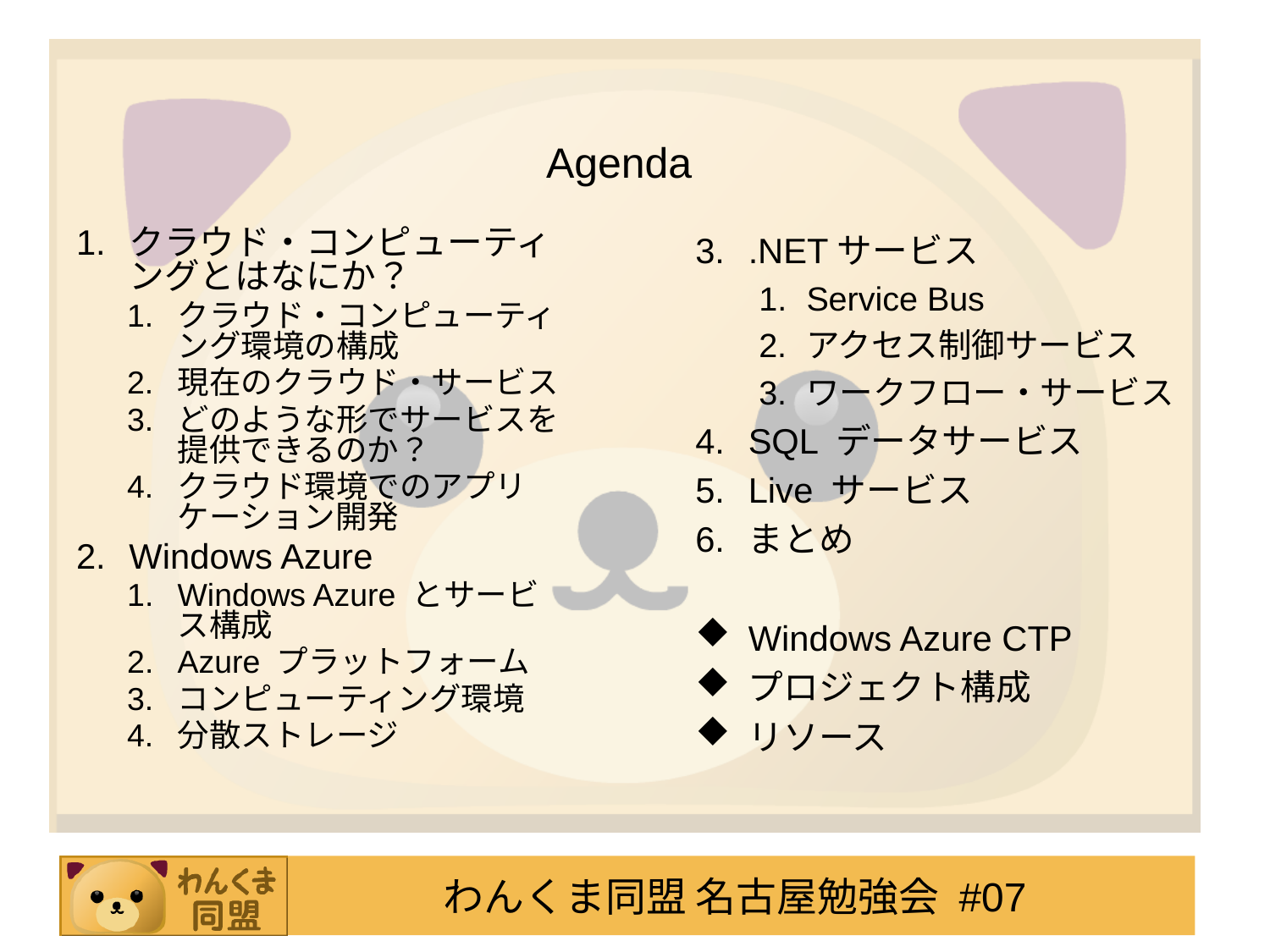

# Agenda
クラウド・コンピューティングとはなにか？
クラウド・コンピューティング環境の構成
現在のクラウド・サービス
どのような形でサービスを提供できるのか？
クラウド環境でのアプリケーション開発
Windows Azure
Windows Azure とサービス構成
Azure プラットフォーム
コンピューティング環境
分散ストレージ
.NETサービス
Service Bus
アクセス制御サービス
ワークフロー・サービス
SQL データサービス
Live サービス
まとめ

Windows Azure CTP
プロジェクト構成
リソース